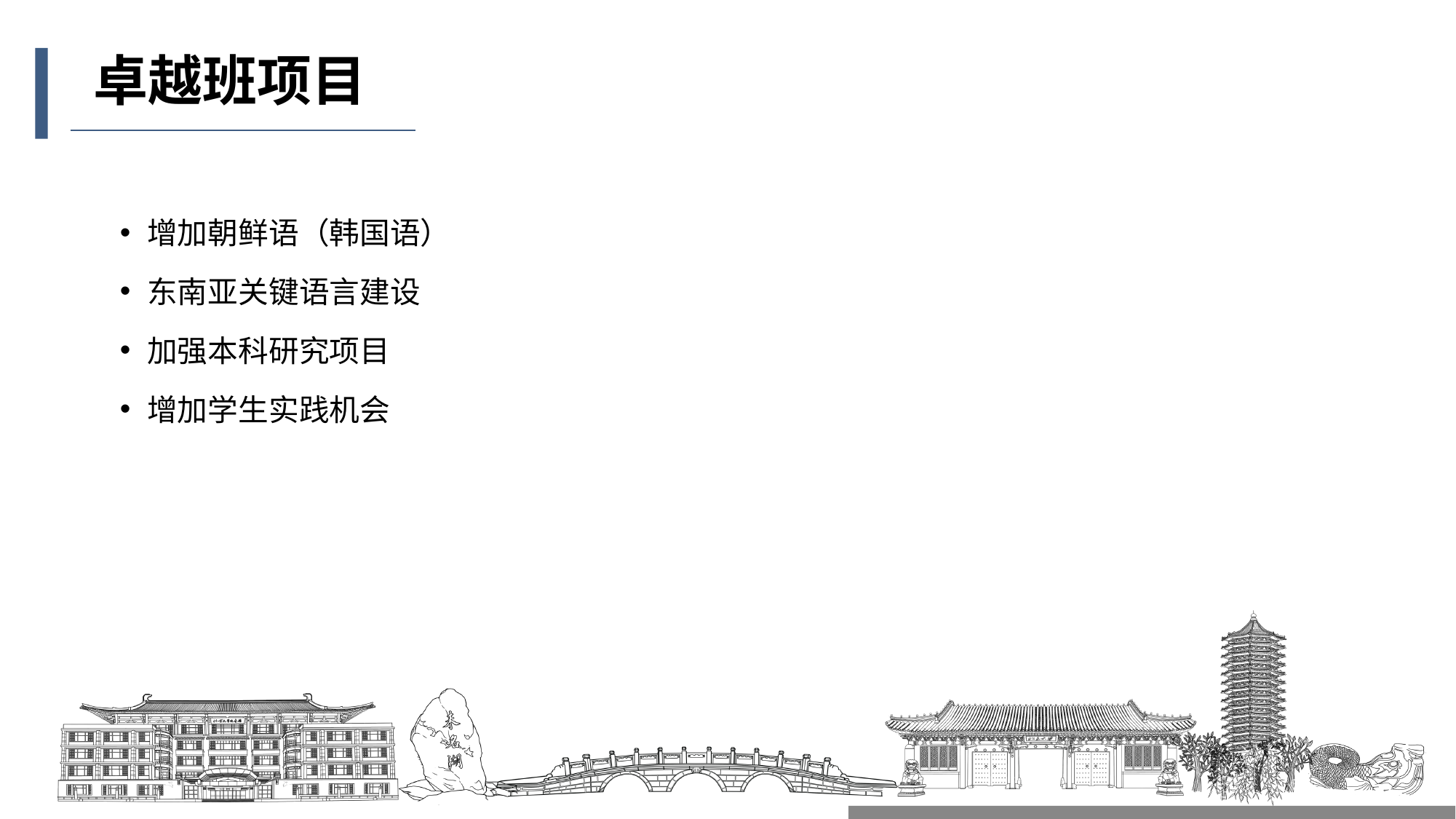

# 卓越班项目
增加朝鲜语（韩国语）
东南亚关键语言建设
加强本科研究项目
增加学生实践机会